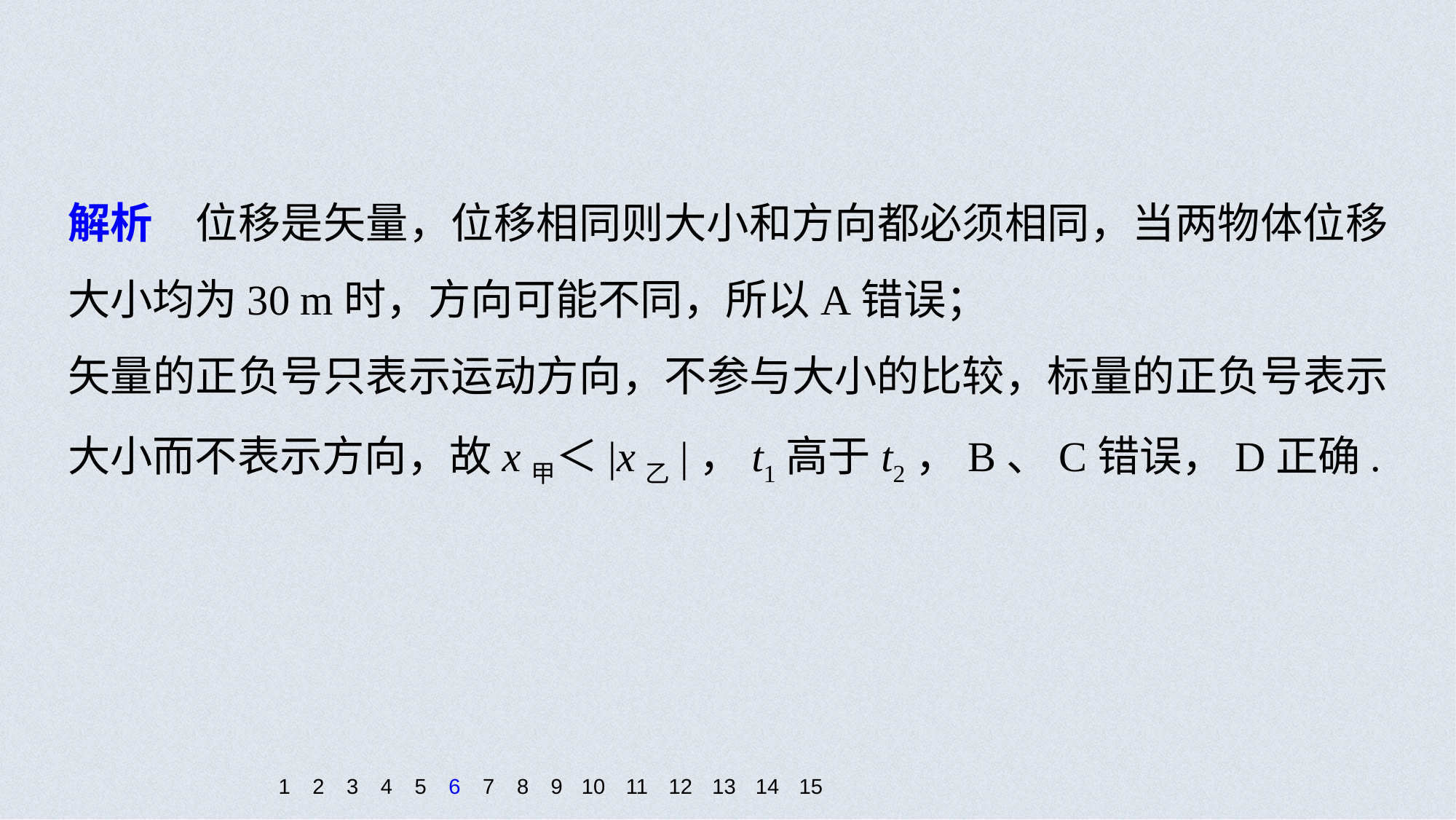

解析　位移是矢量，位移相同则大小和方向都必须相同，当两物体位移大小均为30 m时，方向可能不同，所以A错误；
矢量的正负号只表示运动方向，不参与大小的比较，标量的正负号表示大小而不表示方向，故x甲＜|x乙|，t1高于t2，B、C错误，D正确.
1
2
3
4
5
6
7
8
9
10
11
12
13
14
15